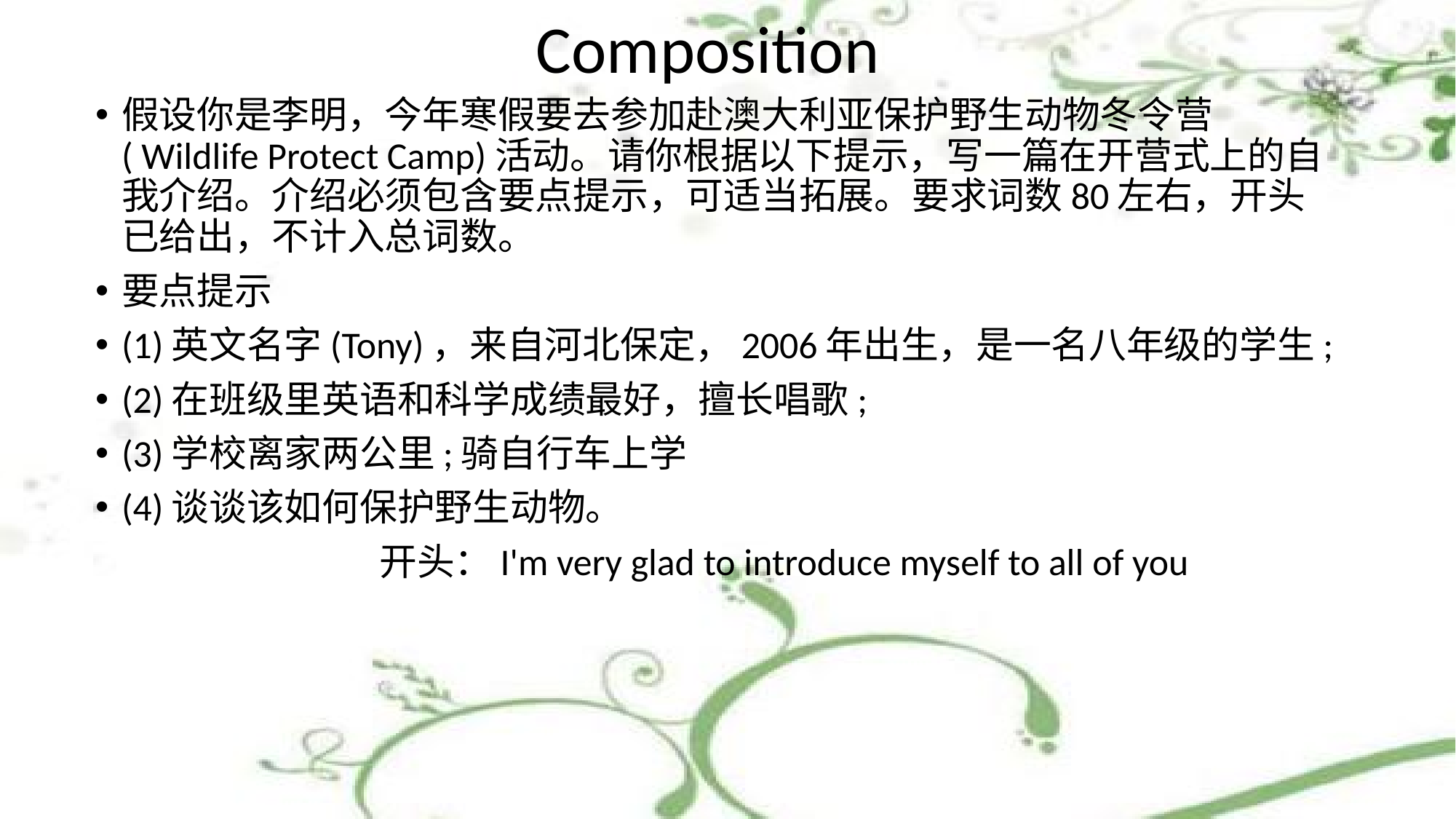

# Composition
假设你是李明，今年寒假要去参加赴澳大利亚保护野生动物冬令营( Wildlife Protect Camp)活动。请你根据以下提示，写一篇在开营式上的自我介绍。介绍必须包含要点提示，可适当拓展。要求词数80左右，开头已给出，不计入总词数。
要点提示
(1)英文名字(Tony)，来自河北保定，2006年出生，是一名八年级的学生;
(2)在班级里英语和科学成绩最好，擅长唱歌;
(3)学校离家两公里;骑自行车上学
(4)谈谈该如何保护野生动物。
                                 开头：I'm very glad to introduce myself to all of you